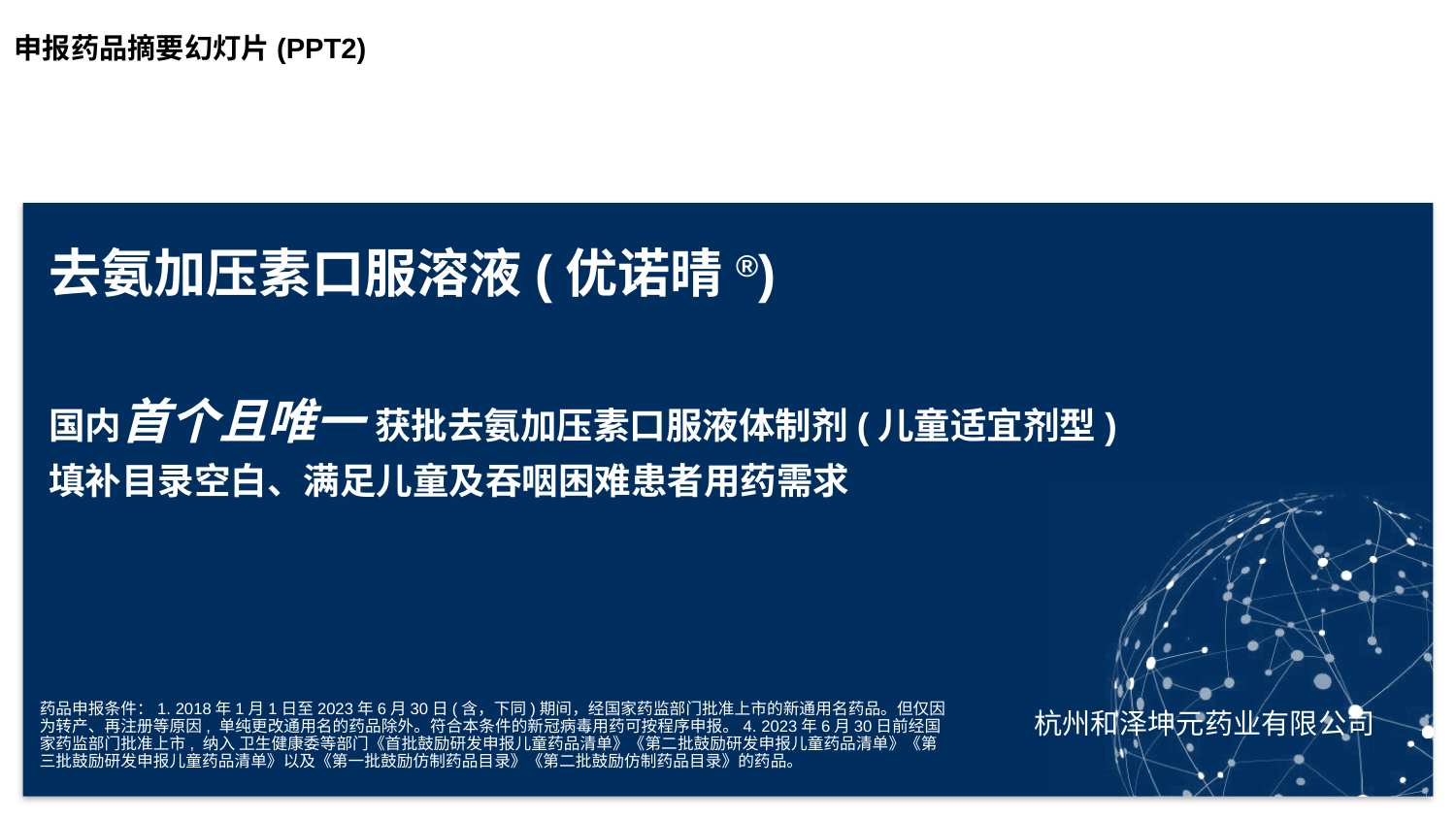

申报药品摘要幻灯片(PPT2)
# 去氨加压素口服溶液(优诺晴®) 国内首个且唯一 获批去氨加压素口服液体制剂(儿童适宜剂型) 填补目录空白、满足儿童及吞咽困难患者用药需求
杭州和泽坤元药业有限公司
药品申报条件：1. 2018年1月1日至2023年6月30日(含，下同)期间，经国家药监部门批准上市的新通用名药品。但仅因为转产、再注册等原因, 单纯更改通用名的药品除外。符合本条件的新冠病毒用药可按程序申报。4. 2023年6月30日前经国家药监部门批准上市, 纳入 卫生健康委等部门《首批鼓励研发申报儿童药品清单》《第二批鼓励研发申报儿童药品清单》《第三批鼓励研发申报儿童药品清单》以及《第一批鼓励仿制药品目录》《第二批鼓励仿制药品目录》的药品。